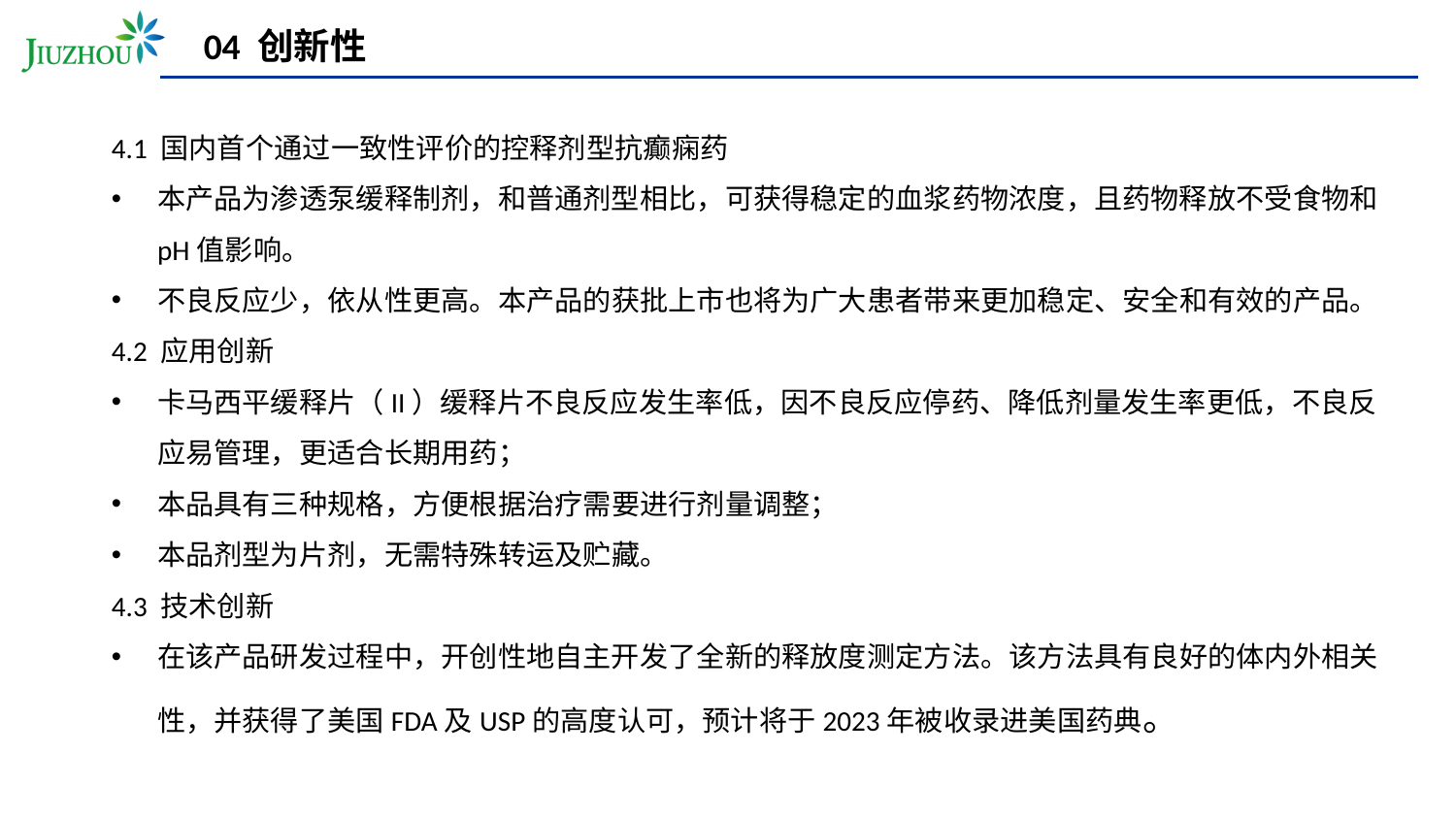

# 04 创新性
4.1 国内首个通过一致性评价的控释剂型抗癫痫药
本产品为渗透泵缓释制剂，和普通剂型相比，可获得稳定的血浆药物浓度，且药物释放不受食物和pH值影响。
不良反应少，依从性更高。本产品的获批上市也将为广大患者带来更加稳定、安全和有效的产品。
4.2 应用创新
卡马西平缓释片（II）缓释片不良反应发生率低，因不良反应停药、降低剂量发生率更低，不良反应易管理，更适合长期用药；
本品具有三种规格，方便根据治疗需要进行剂量调整；
本品剂型为片剂，无需特殊转运及贮藏。
4.3 技术创新
在该产品研发过程中，开创性地自主开发了全新的释放度测定方法。该方法具有良好的体内外相关性，并获得了美国FDA及USP的高度认可，预计将于2023年被收录进美国药典。